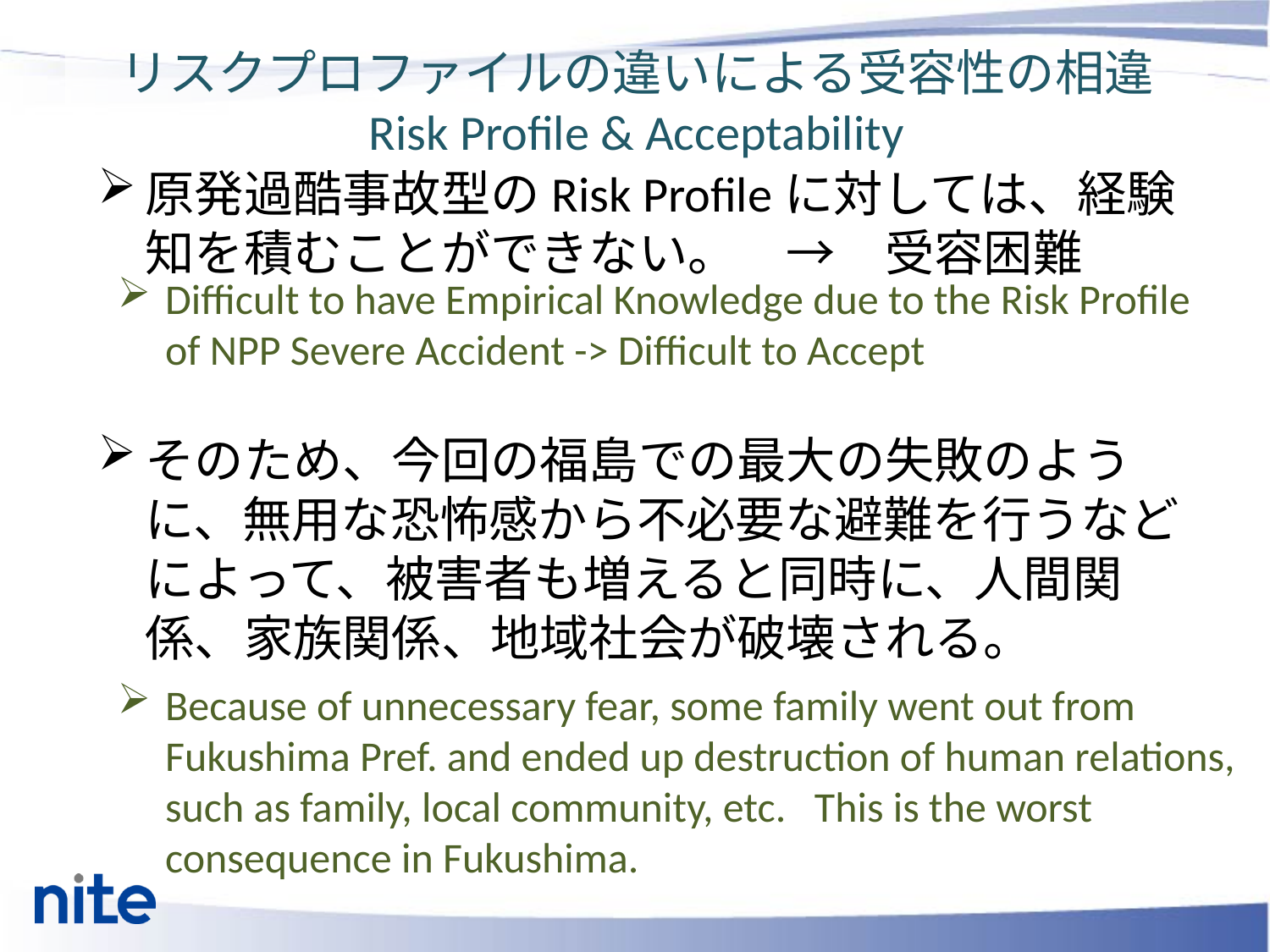

# リスクプロファイルの違いによる受容性の相違 Risk Profile & Acceptability
原発過酷事故型のRisk Profileに対しては、経験知を積むことができない。　→　受容困難

そのため、今回の福島での最大の失敗のように、無用な恐怖感から不必要な避難を行うなどによって、被害者も増えると同時に、人間関係、家族関係、地域社会が破壊される。
Difficult to have Empirical Knowledge due to the Risk Profile of NPP Severe Accident -> Difficult to Accept

Because of unnecessary fear, some family went out from Fukushima Pref. and ended up destruction of human relations, such as family, local community, etc.   This is the worst consequence in Fukushima.